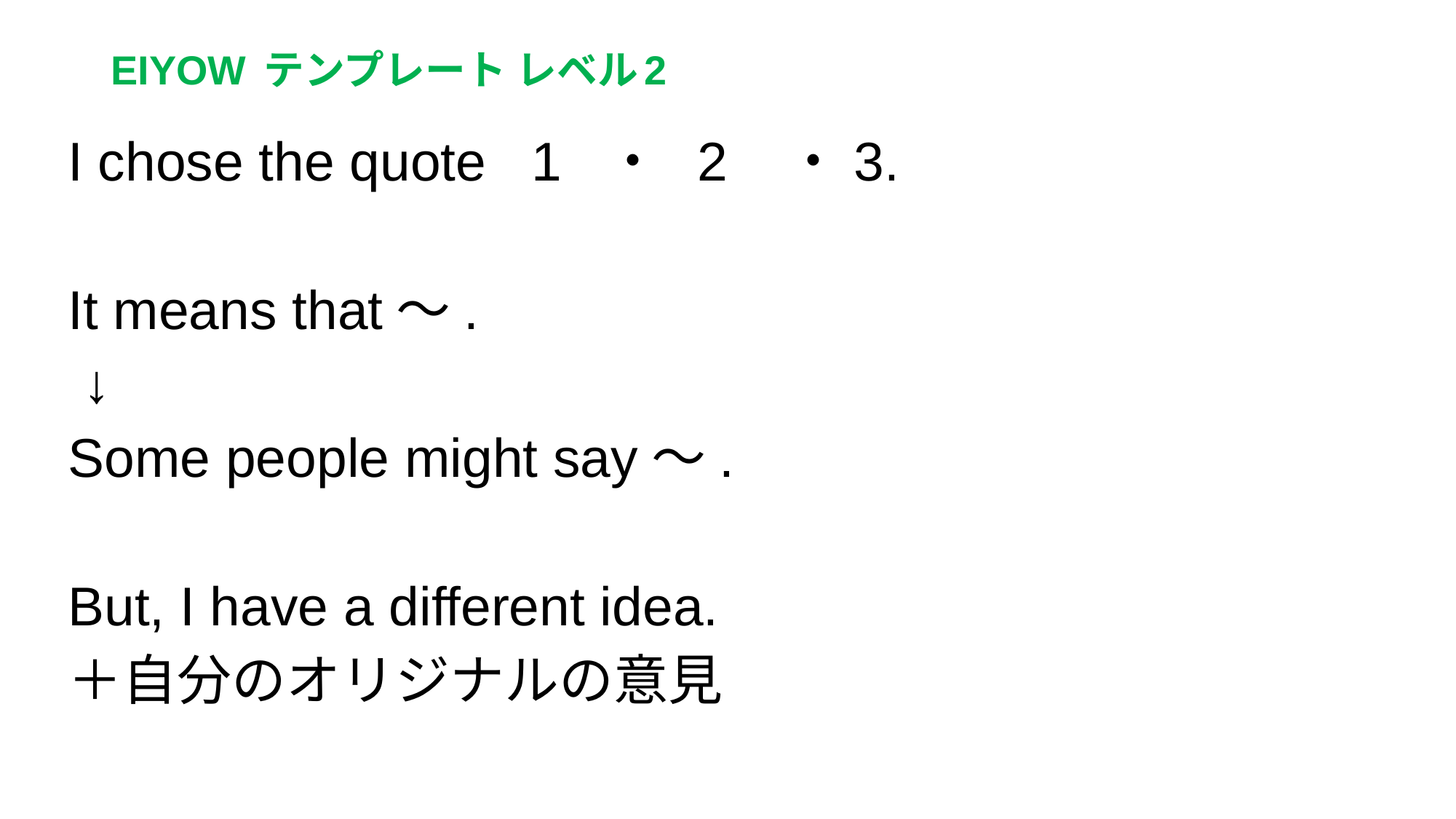

# EIYOW テンプレート レベル2
I chose the quote   1  ・  2   ・3.

It means that〜.
 ↓
Some people might say～.

But, I have a different idea.
＋自分のオリジナルの意見